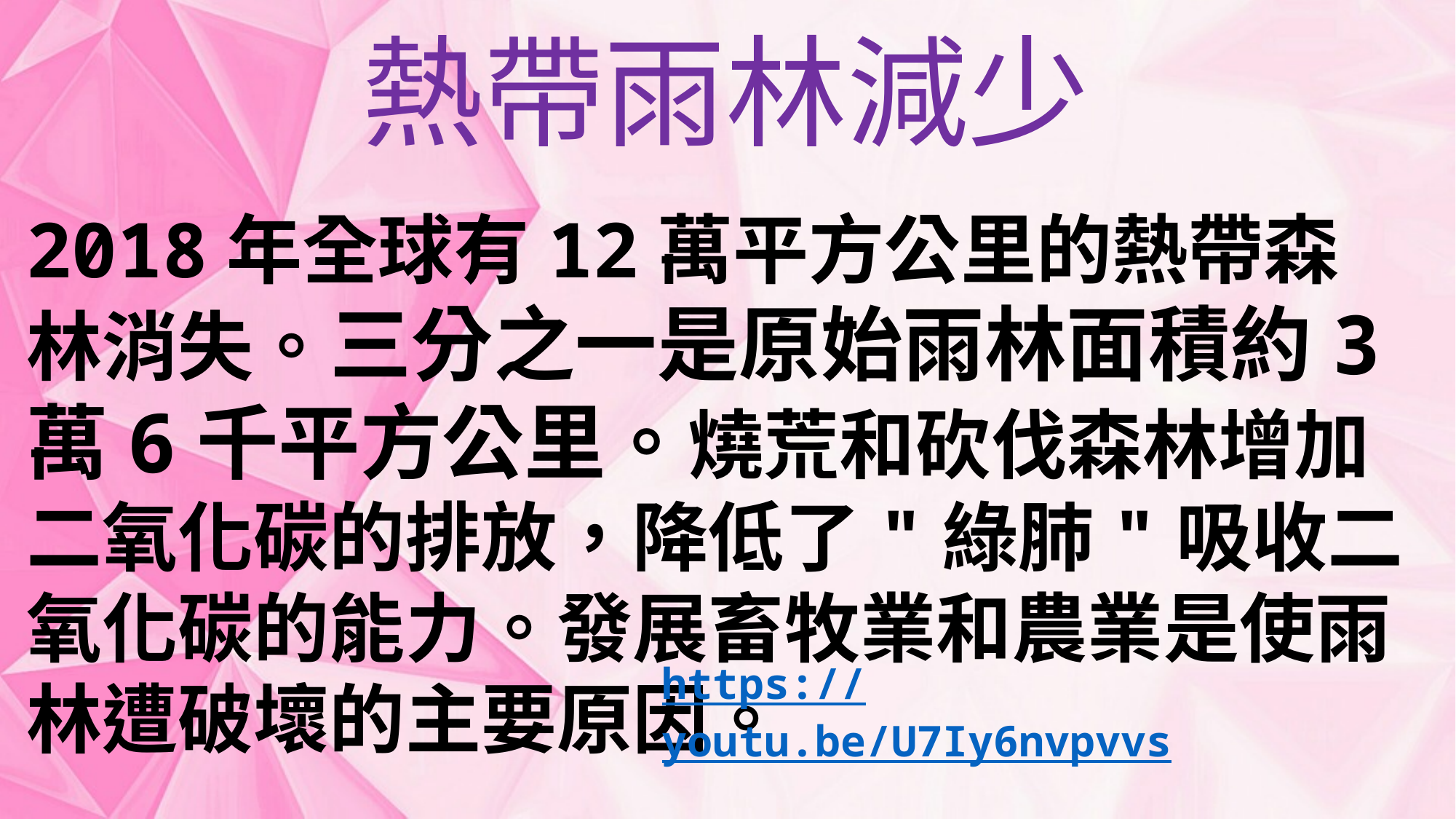

# 熱帶雨林減少
2018年全球有12萬平方公里的熱帶森林消失。三分之一是原始雨林面積約3萬6千平方公里。燒荒和砍伐森林增加二氧化碳的排放，降低了"綠肺"吸收二氧化碳的能力。發展畜牧業和農業是使雨林遭破壞的主要原因。

https://youtu.be/U7Iy6nvpvvs

https://youtu.be/Ml2412o86uM